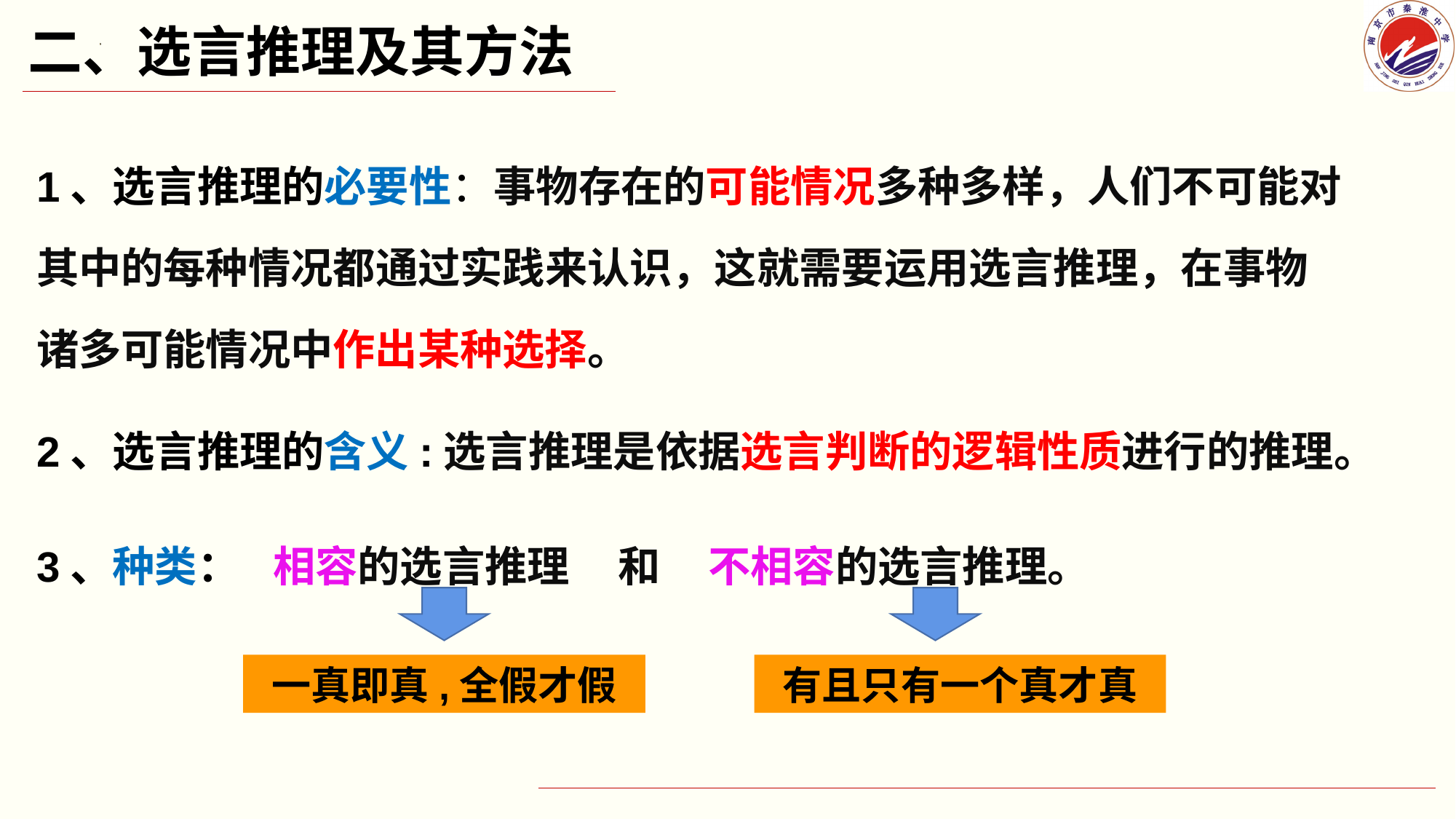

二、选言推理及其方法
1、选言推理的必要性：事物存在的可能情况多种多样，人们不可能对其中的每种情况都通过实践来认识，这就需要运用选言推理，在事物诸多可能情况中作出某种选择。
2、选言推理的含义:选言推理是依据选言判断的逻辑性质进行的推理。
3、种类：   相容的选言推理     和     不相容的选言推理。

一真即真,全假才假
有且只有一个真才真